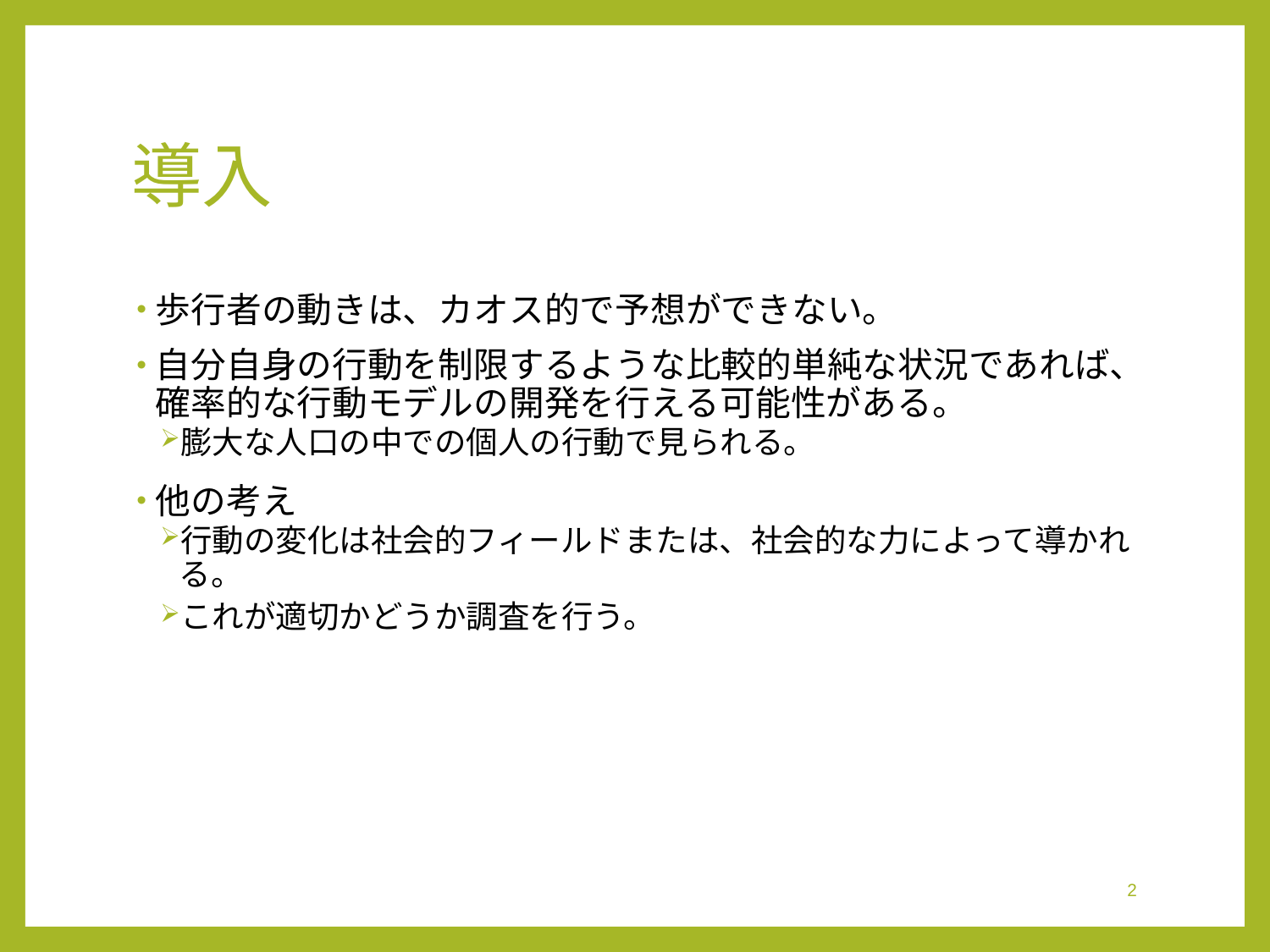

# 導入
歩行者の動きは、カオス的で予想ができない。
自分自身の行動を制限するような比較的単純な状況であれば、確率的な行動モデルの開発を行える可能性がある。
膨大な人口の中での個人の行動で見られる。
他の考え
行動の変化は社会的フィールドまたは、社会的な力によって導かれる。
これが適切かどうか調査を行う。

2